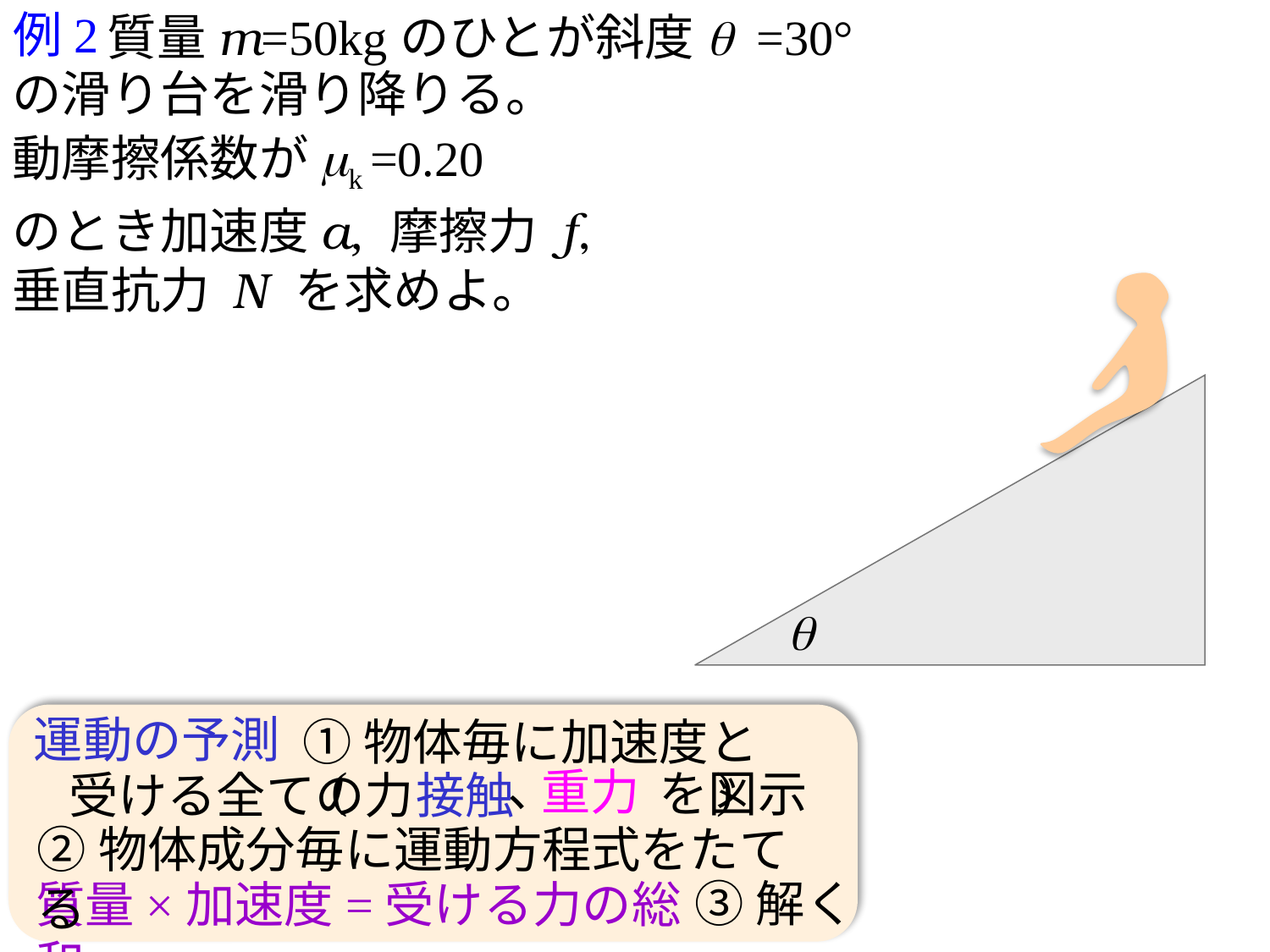

# 例2
質量m=50kgのひとが斜度θ =30°
の滑り台を滑り降りる。
動摩擦係数がμk =0.20
のとき加速度a, 摩擦力 f,
垂直抗力 N を求めよ。

θ
運動の予測
①物体毎に加速度と

(　　　、　　　)
重力
を図示
受ける全ての力
接触
②物体成分毎に運動方程式をたてる
③解く
質量×加速度=受ける力の総和